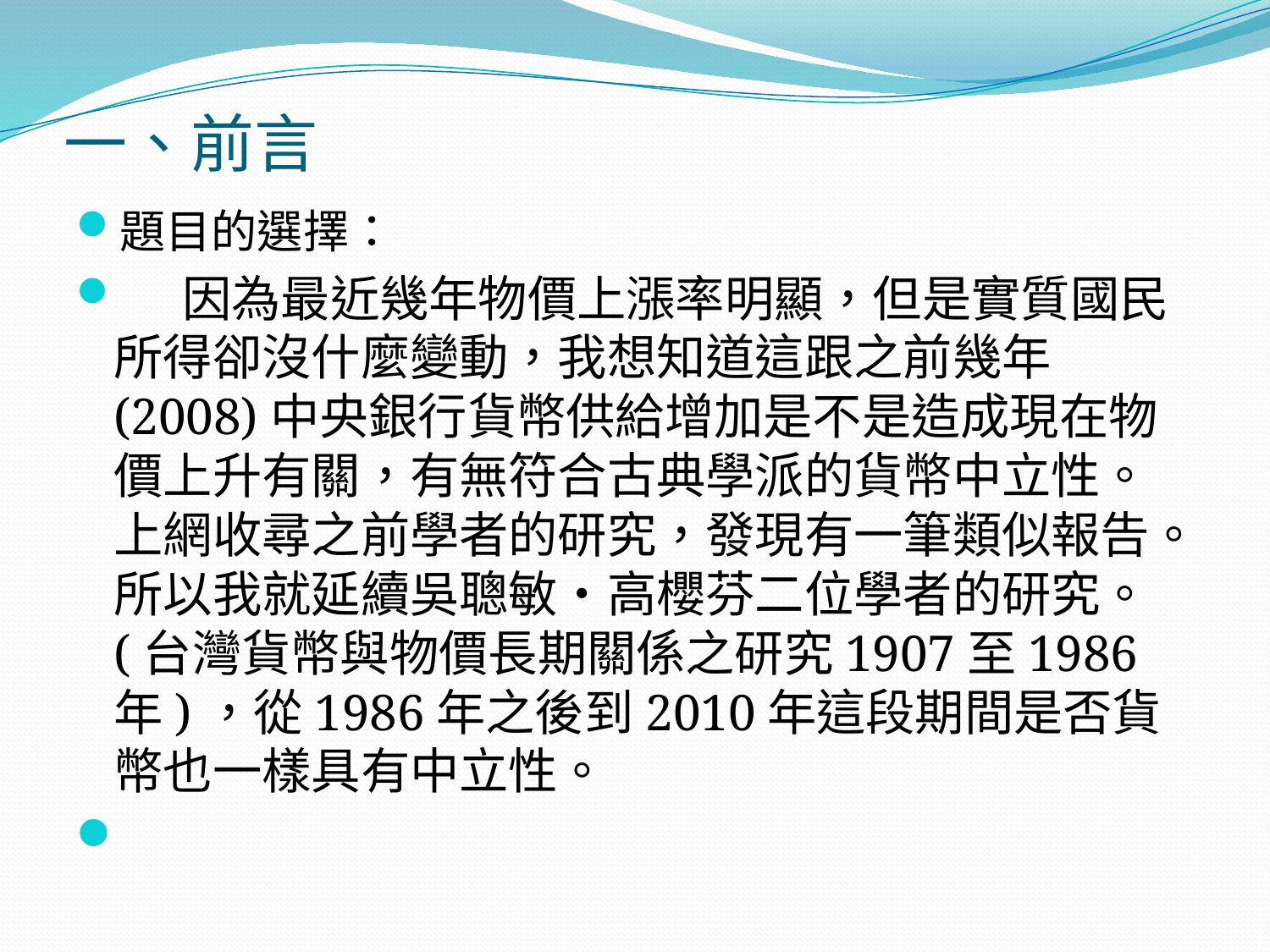

# 一、前言
題目的選擇：
     因為最近幾年物價上漲率明顯，但是實質國民所得卻沒什麼變動，我想知道這跟之前幾年(2008)中央銀行貨幣供給增加是不是造成現在物價上升有關，有無符合古典學派的貨幣中立性。上網收尋之前學者的研究，發現有一筆類似報告。所以我就延續吳聰敏‧高櫻芬二位學者的研究。(台灣貨幣與物價長期關係之研究1907至1986年)，從1986年之後到2010年這段期間是否貨幣也一樣具有中立性。